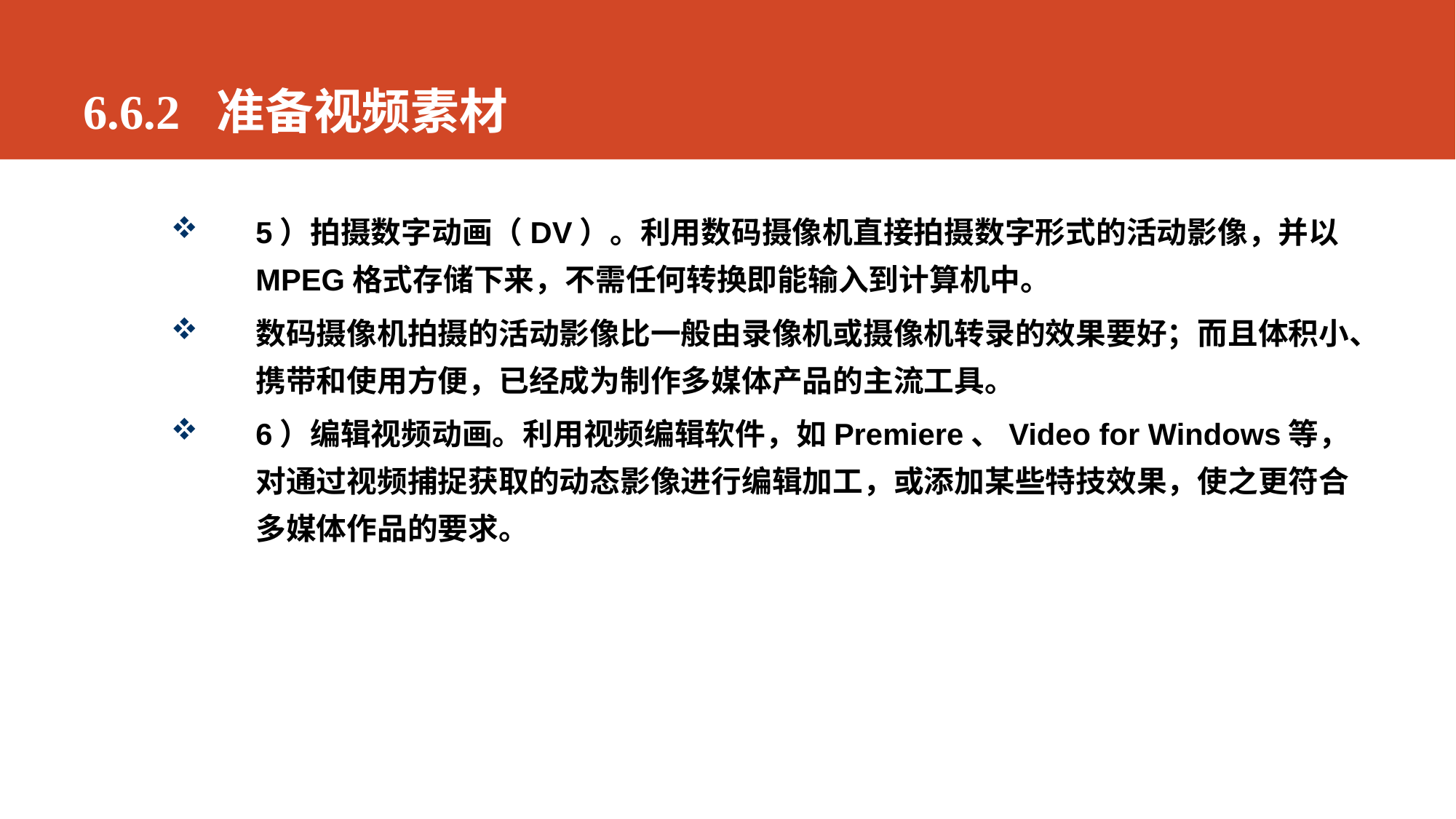

# 6.6.2  准备视频素材
5）拍摄数字动画（DV）。利用数码摄像机直接拍摄数字形式的活动影像，并以MPEG格式存储下来，不需任何转换即能输入到计算机中。
数码摄像机拍摄的活动影像比一般由录像机或摄像机转录的效果要好；而且体积小、携带和使用方便，已经成为制作多媒体产品的主流工具。
6）编辑视频动画。利用视频编辑软件，如Premiere、Video for Windows等，对通过视频捕捉获取的动态影像进行编辑加工，或添加某些特技效果，使之更符合多媒体作品的要求。